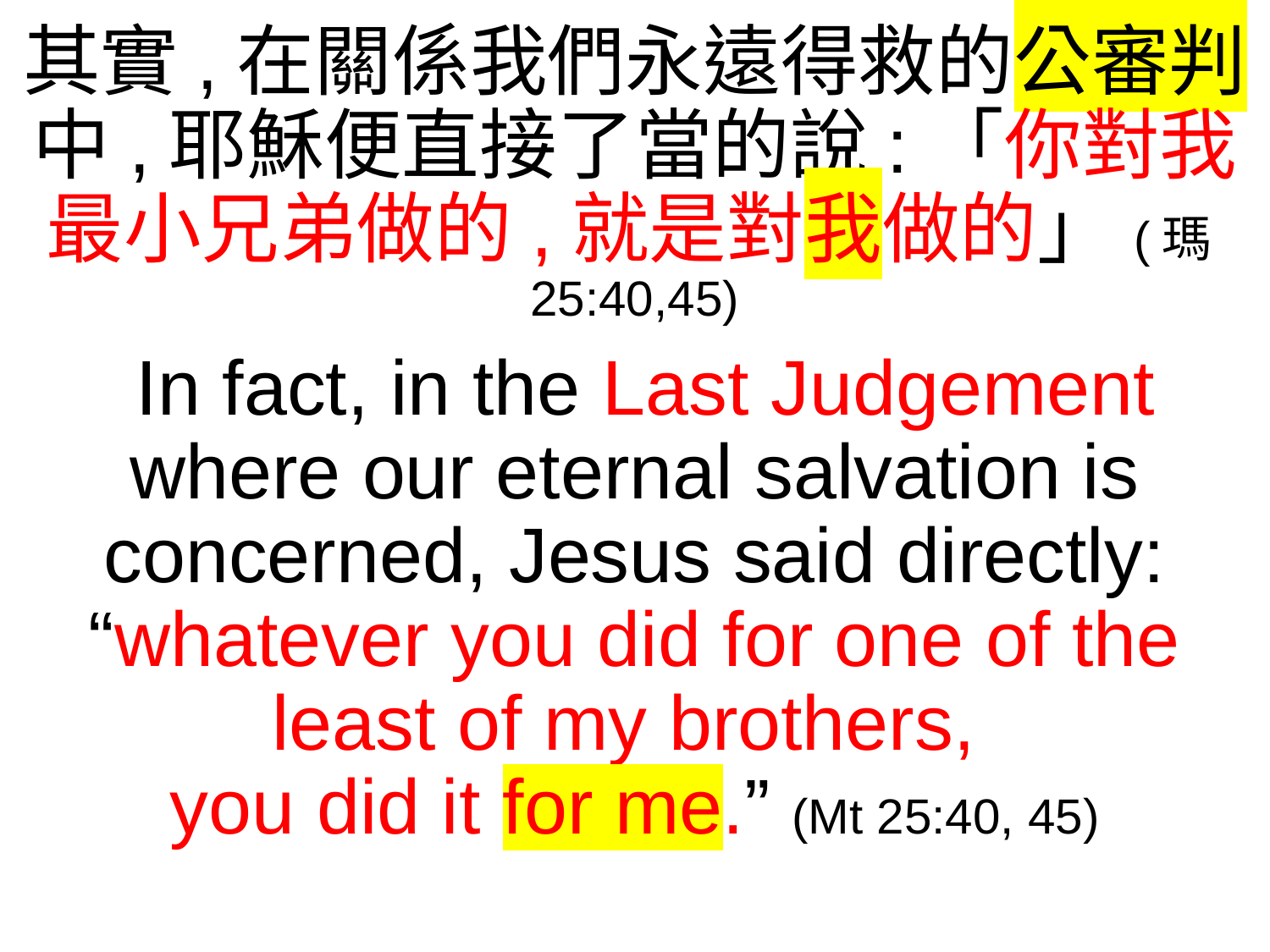

其實,在關係我們永遠得救的公審判中,耶穌便直接了當的說:「你對我最小兄弟做的,就是對我做的」(瑪25:40,45)
 In fact, in the Last Judgement where our eternal salvation is concerned, Jesus said directly: “whatever you did for one of the least of my brothers,
you did it for me.” (Mt 25:40, 45)